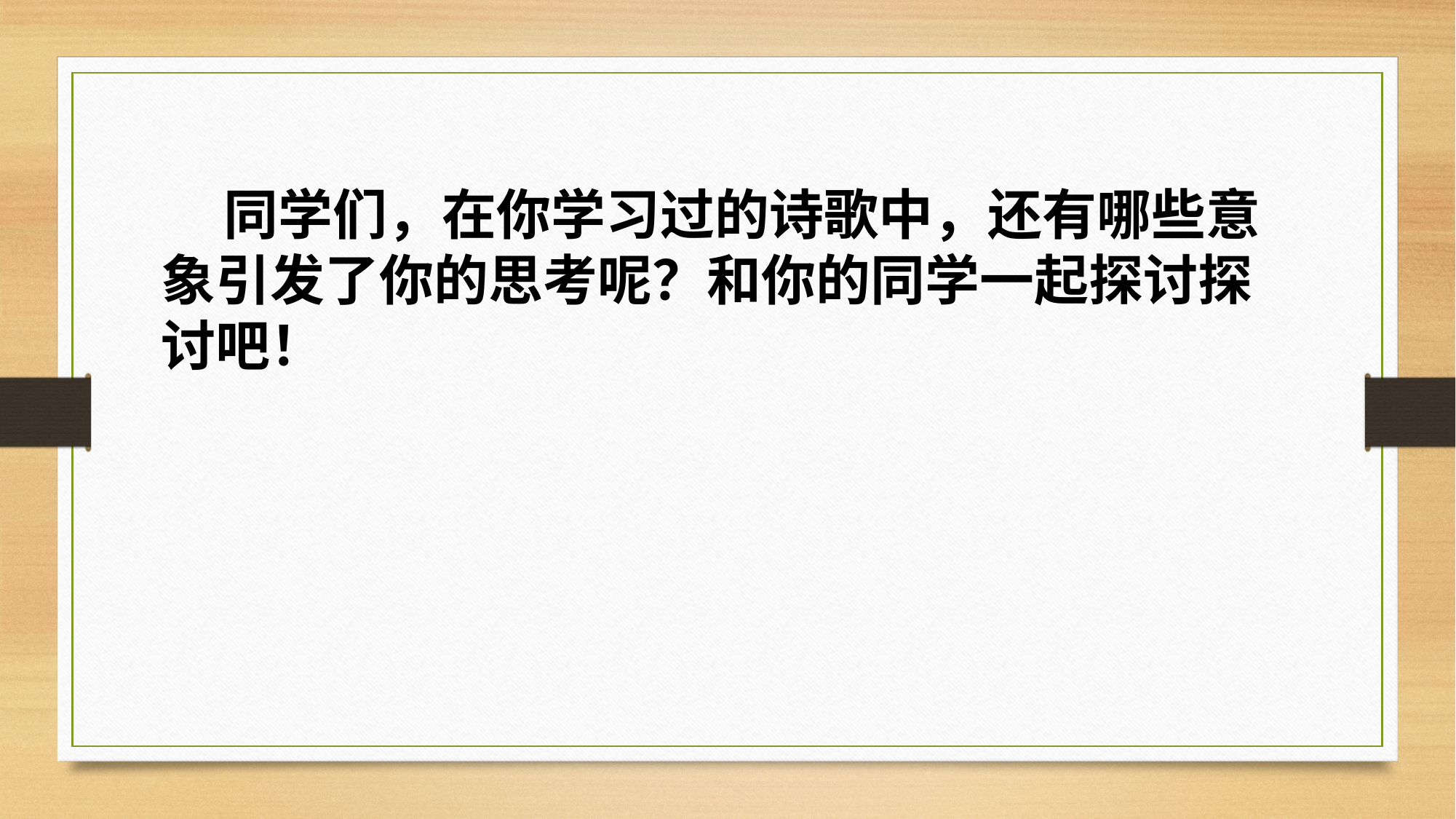

同学们，在你学习过的诗歌中，还有哪些意象引发了你的思考呢？和你的同学一起探讨探讨吧！